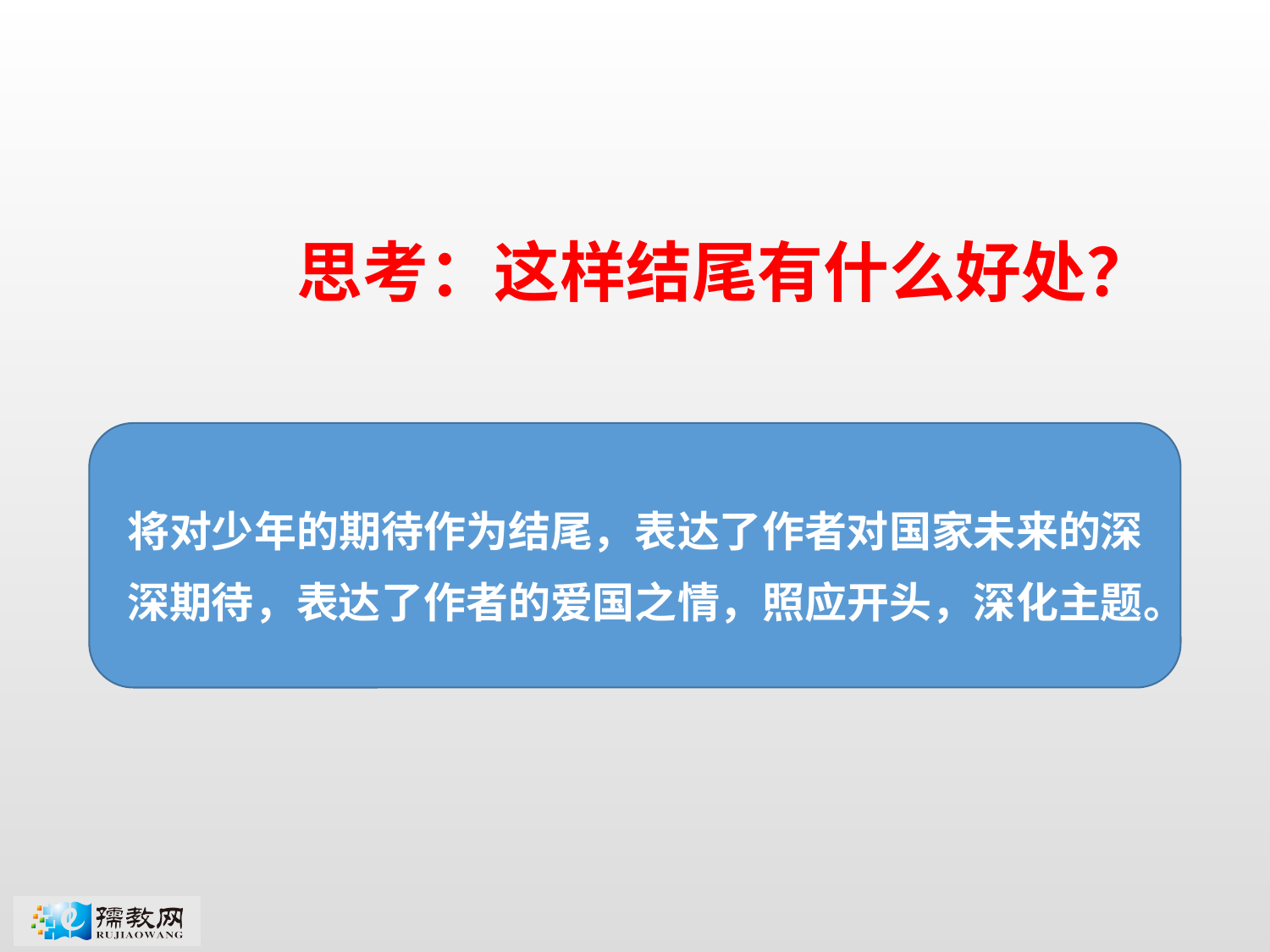

思考：这样结尾有什么好处？
将对少年的期待作为结尾，表达了作者对国家未来的深深期待，表达了作者的爱国之情，照应开头，深化主题。